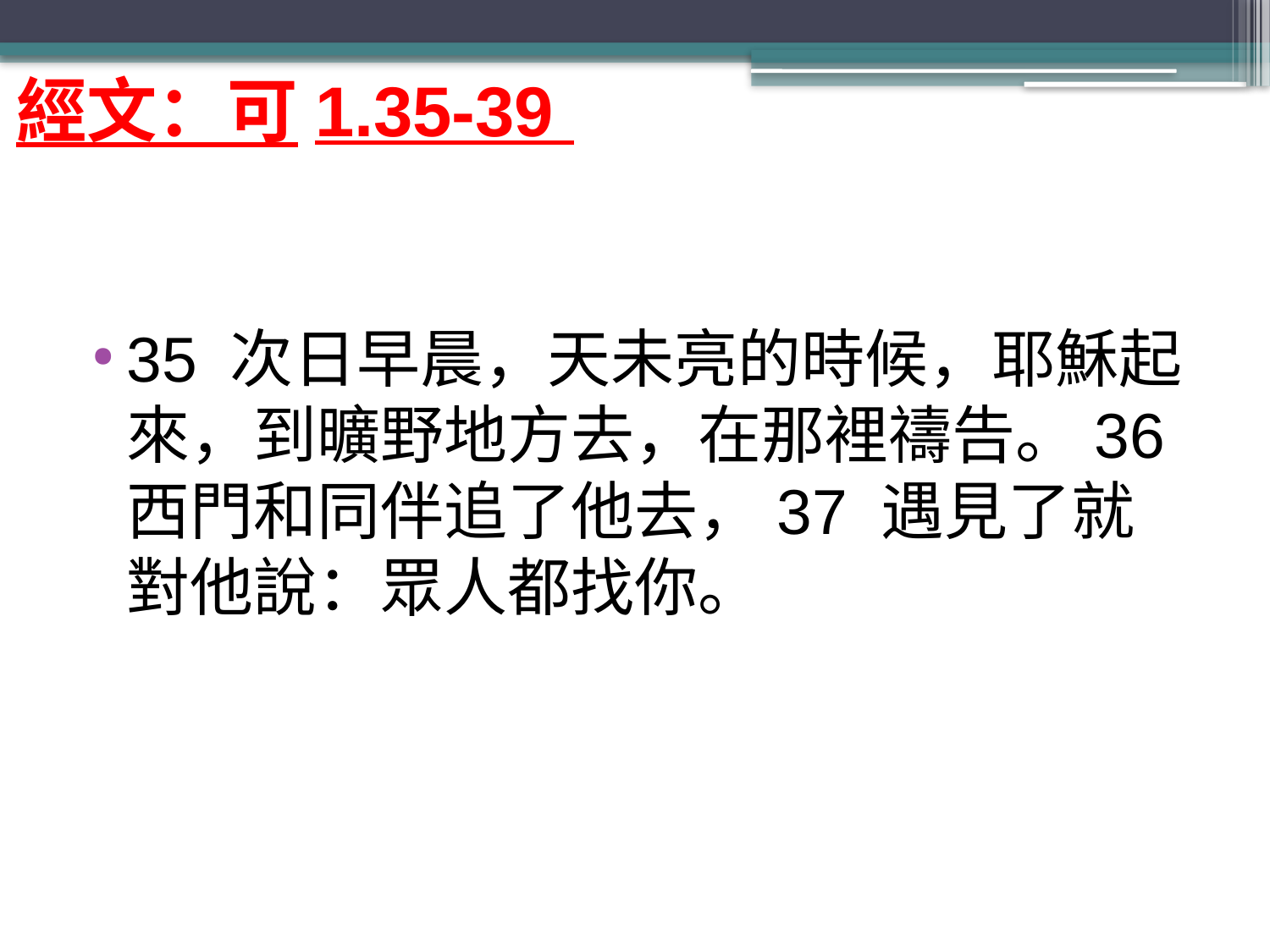

# 經文：可1.35-39
35 次日早晨，天未亮的時候，耶穌起來，到曠野地方去，在那裡禱告。36 西門和同伴追了他去，37 遇見了就對他說：眾人都找你。